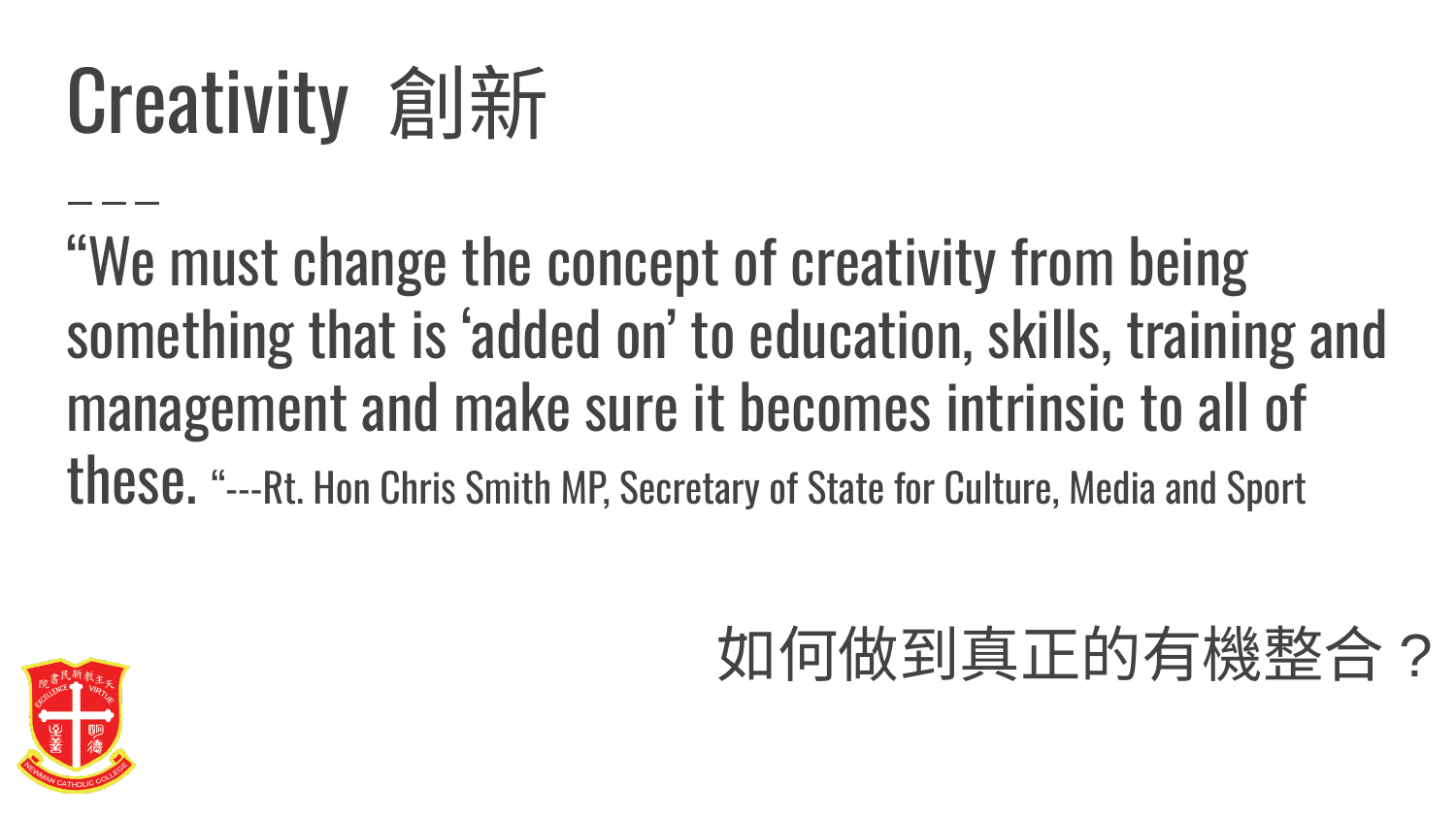

# Creativity 創新
“We must change the concept of creativity from being something that is ‘added on’ to education, skills, training and management and make sure it becomes intrinsic to all of these. “---Rt. Hon Chris Smith MP, Secretary of State for Culture, Media and Sport
如何做到真正的有機整合?